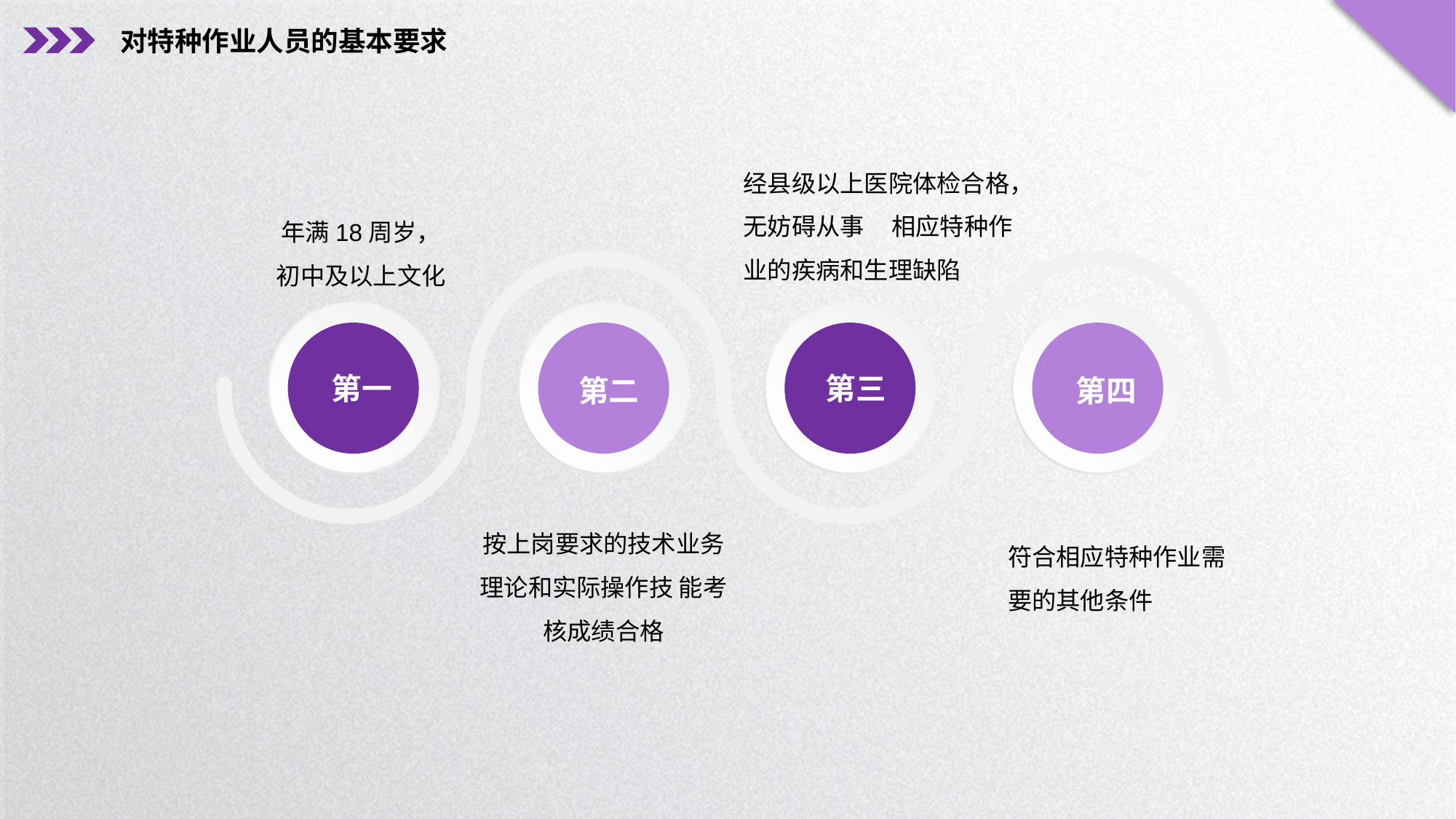

对特种作业人员的基本要求

经县级以上医院体检合格，无妨碍从事     相应特种作业的疾病和生理缺陷
年满18周岁，初中及以上文化程度

第一

第二

第三

第四
按上岗要求的技术业务理论和实际操作技 能考核成绩合格
符合相应特种作业需要的其他条件